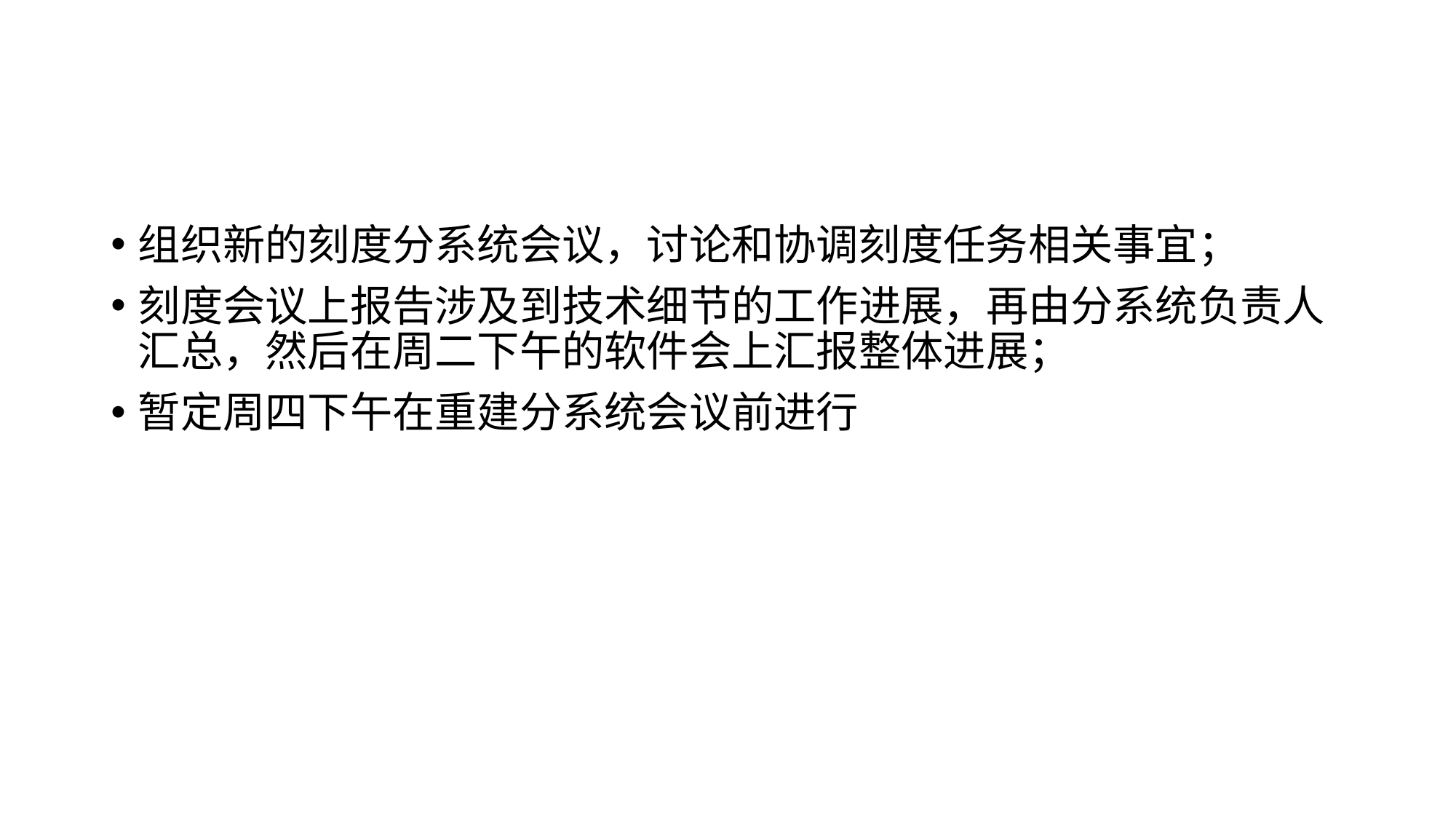

#
组织新的刻度分系统会议，讨论和协调刻度任务相关事宜；
刻度会议上报告涉及到技术细节的工作进展，再由分系统负责人汇总，然后在周二下午的软件会上汇报整体进展；
暂定周四下午在重建分系统会议前进行